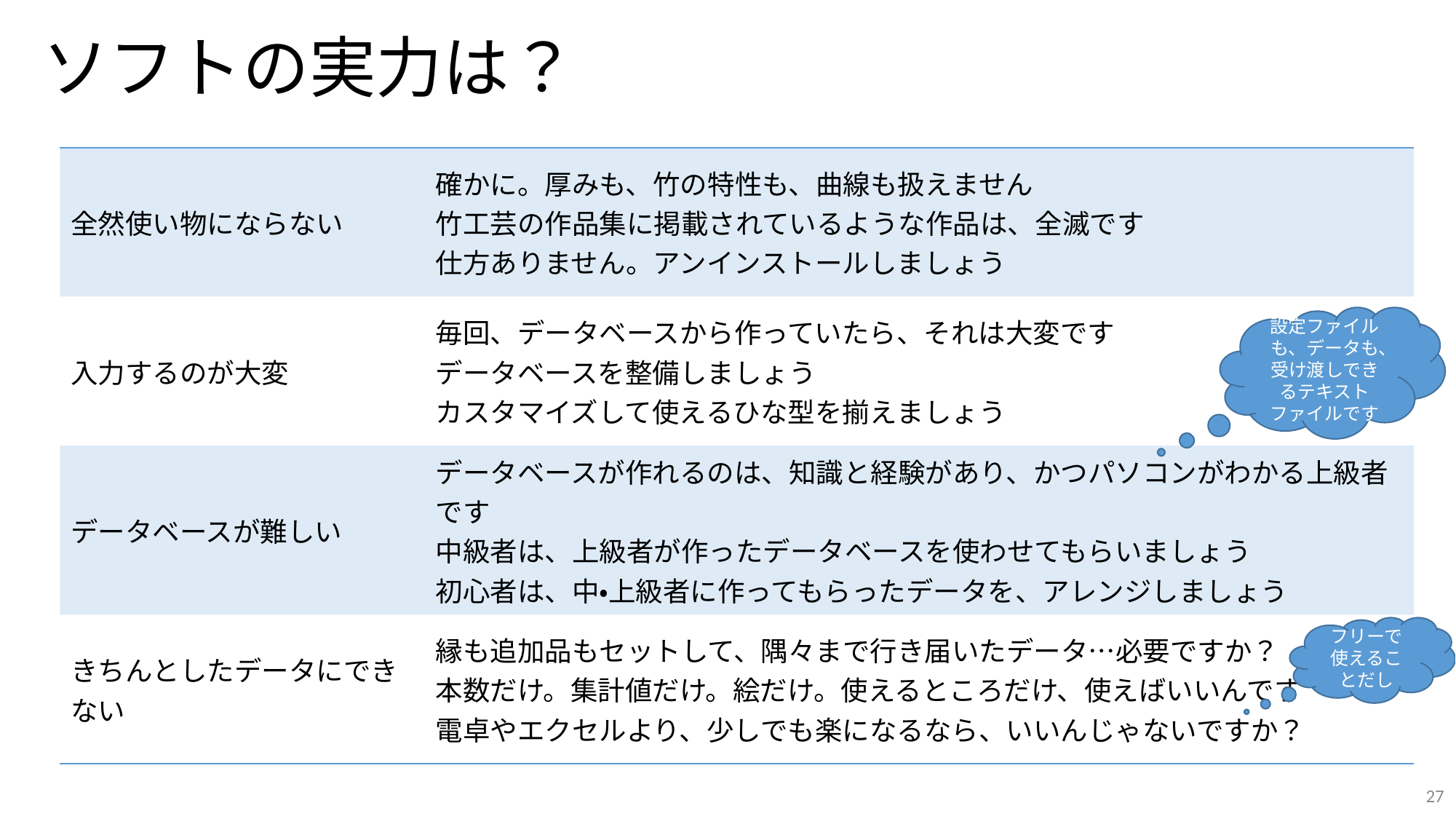

# ソフトの実力は？
| 全然使い物にならない | 確かに。厚みも、竹の特性も、曲線も扱えません 竹工芸の作品集に掲載されているような作品は、全滅です 仕方ありません。アンインストールしましょう |
| --- | --- |
| 入力するのが大変 | 毎回、データベースから作っていたら、それは大変です データベースを整備しましょう カスタマイズして使えるひな型を揃えましょう |
| データベースが難しい | データベースが作れるのは、知識と経験があり、かつパソコンがわかる上級者です 中級者は、上級者が作ったデータベースを使わせてもらいましょう 初心者は、中・上級者に作ってもらったデータを、アレンジしましょう |
| きちんとしたデータにできない | 縁も追加品もセットして、隅々まで行き届いたデータ…必要ですか？ 本数だけ。集計値だけ。絵だけ。使えるところだけ、使えばいいんです 電卓やエクセルより、少しでも楽になるなら、いいんじゃないですか？ |
設定ファイルも、データも、受け渡しできるテキストファイルです
フリーで
使えることだし
27